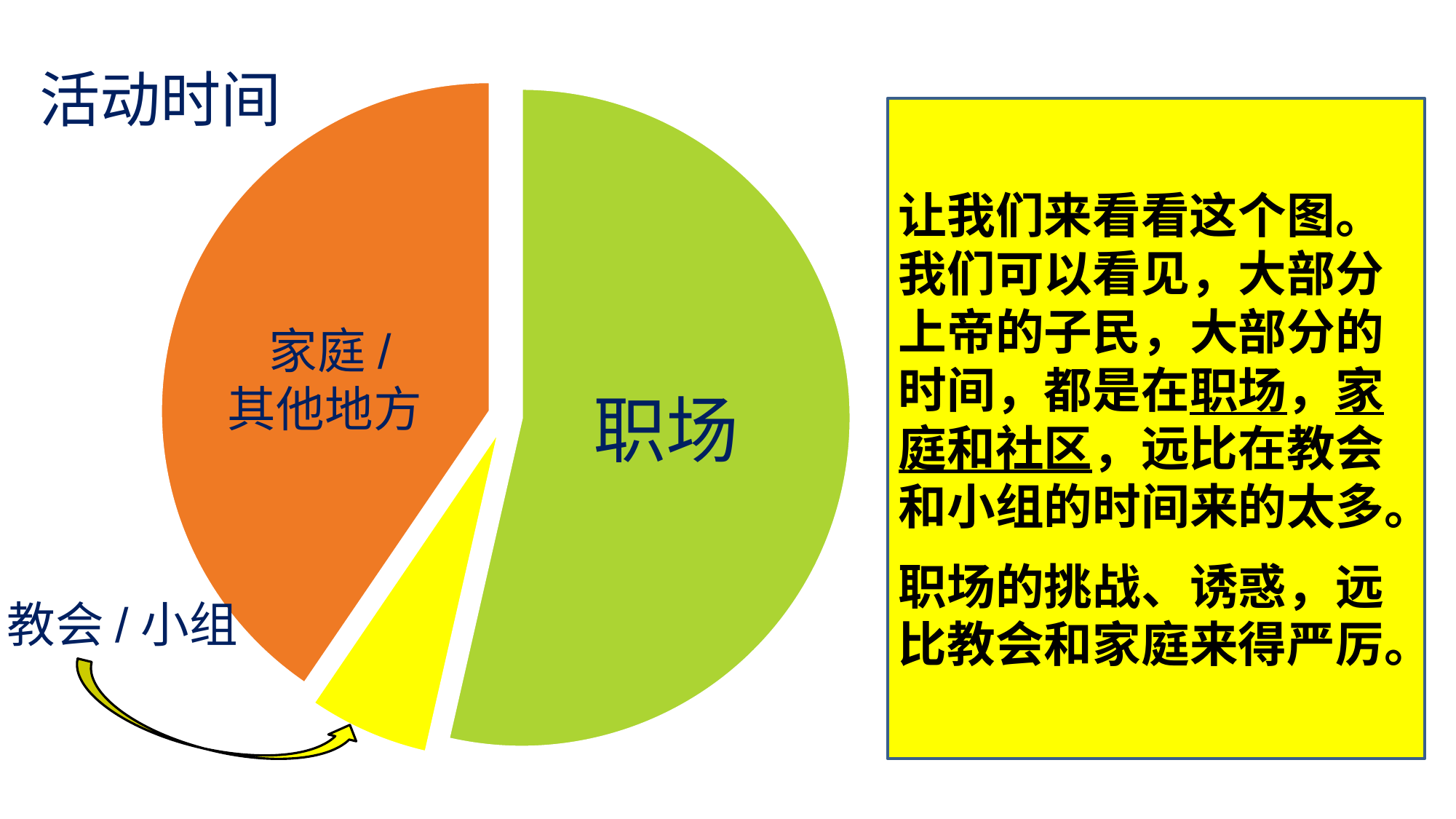

活动时间

### Chart

| Category | Sales |
|---|---|
| 1st Qtr | 45.0 |
| 2nd Qtr | 5.0 |
让我们来看看这个图。我们可以看见，大部分上帝的子民，大部分的时间，都是在职场，家庭和社区，远比在教会和小组的时间来的太多。

职场的挑战、诱惑，远比教会和家庭来得严厉。
家庭/
其他地方
职场

教会/小组